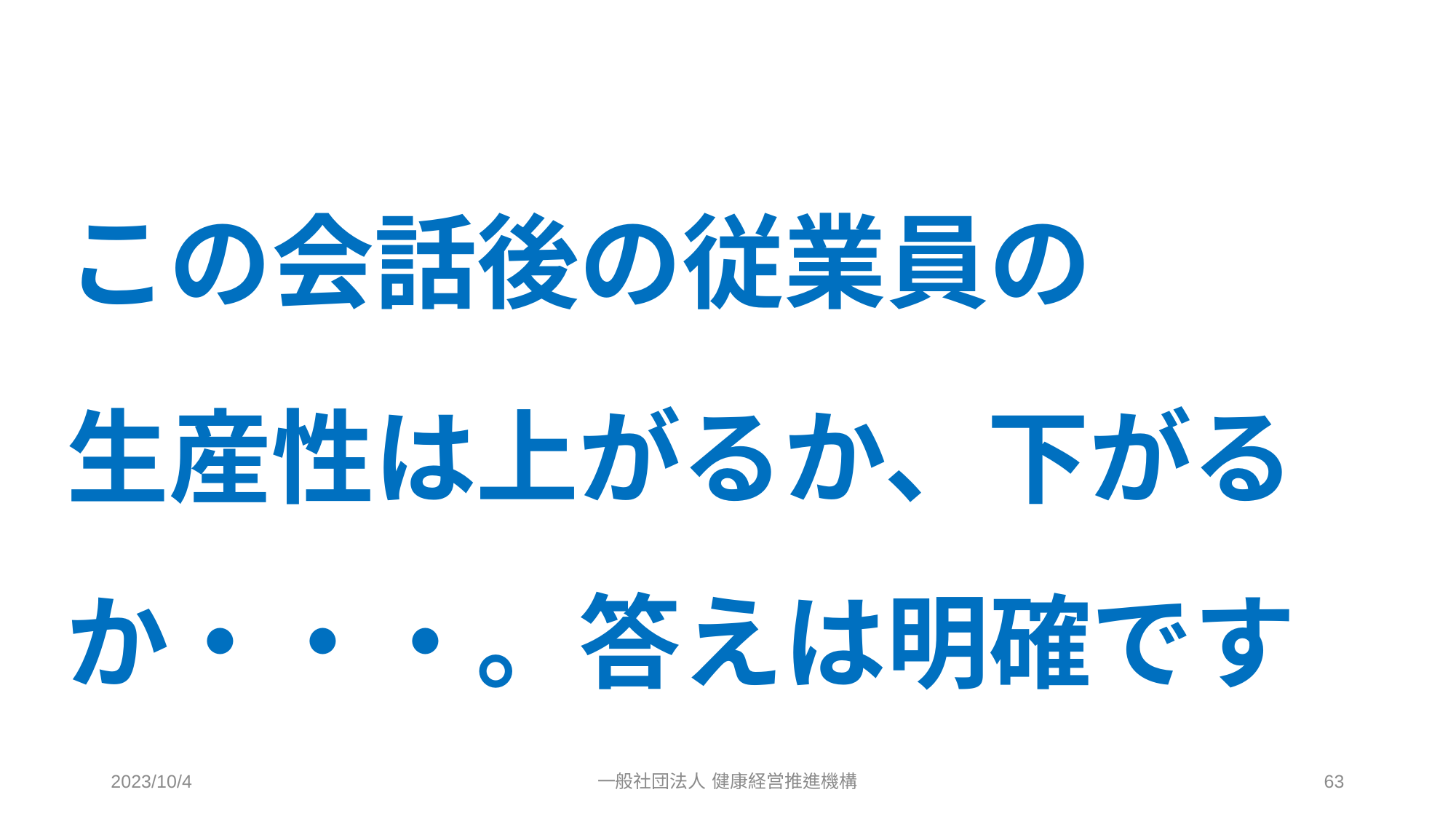

#
この会話後の従業員の
生産性は上がるか、下がるか・・・。答えは明確です
2023/10/4
一般社団法人 健康経営推進機構
63